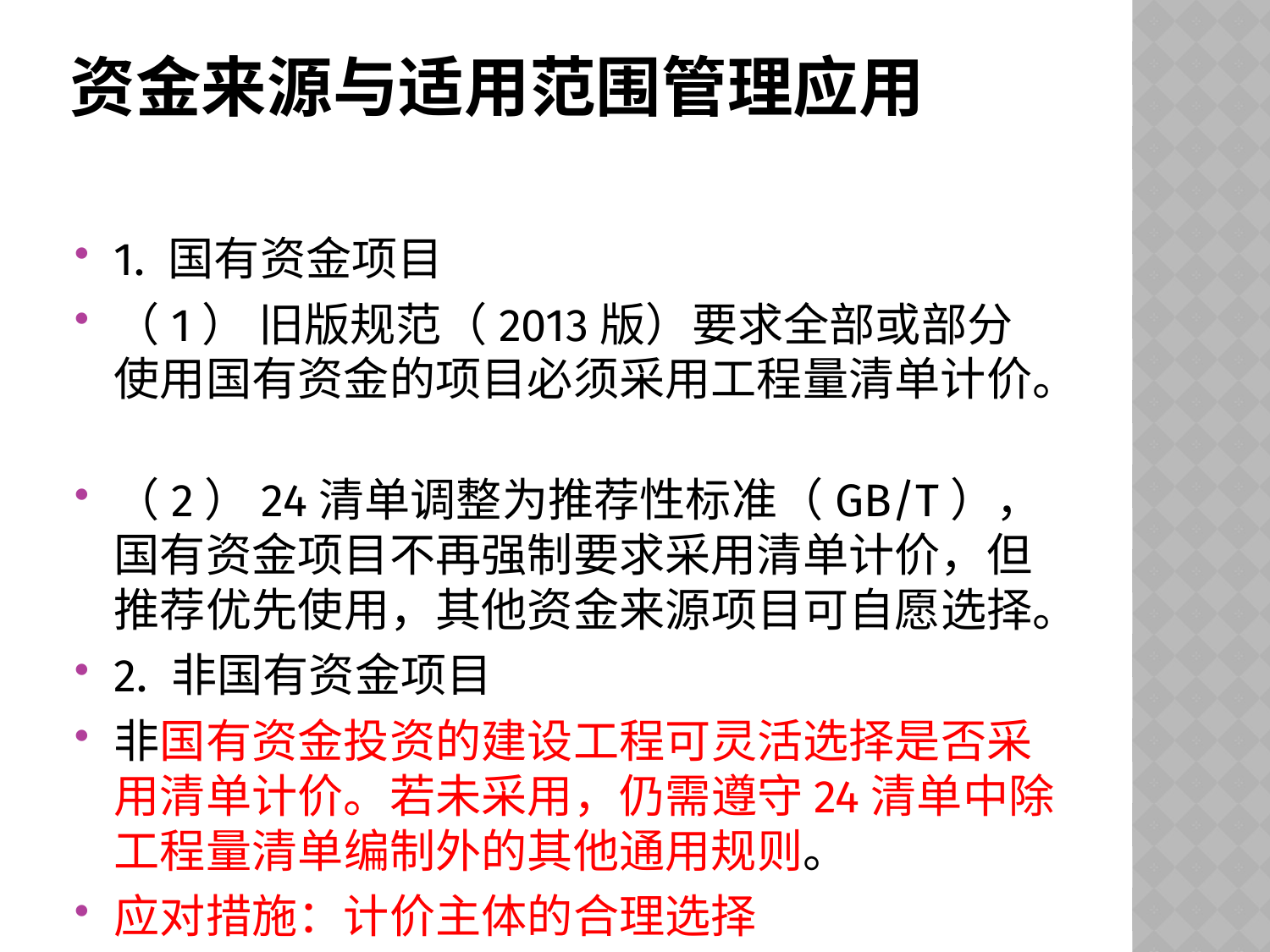

# 资金来源与适用范围管理应用
1. 国有资金项目
（1） 旧版规范（2013版）要求全部或部分使用国有资金的项目必须采用工程量清单计价。
（2）24清单调整为推荐性标准（GB/T），国有资金项目不再强制要求采用清单计价，但推荐优先使用，其他资金来源项目可自愿选择。
2. 非国有资金项目
非国有资金投资的建设工程可灵活选择是否采用清单计价。若未采用，仍需遵守24清单中除工程量清单编制外的其他通用规则。
应对措施：计价主体的合理选择